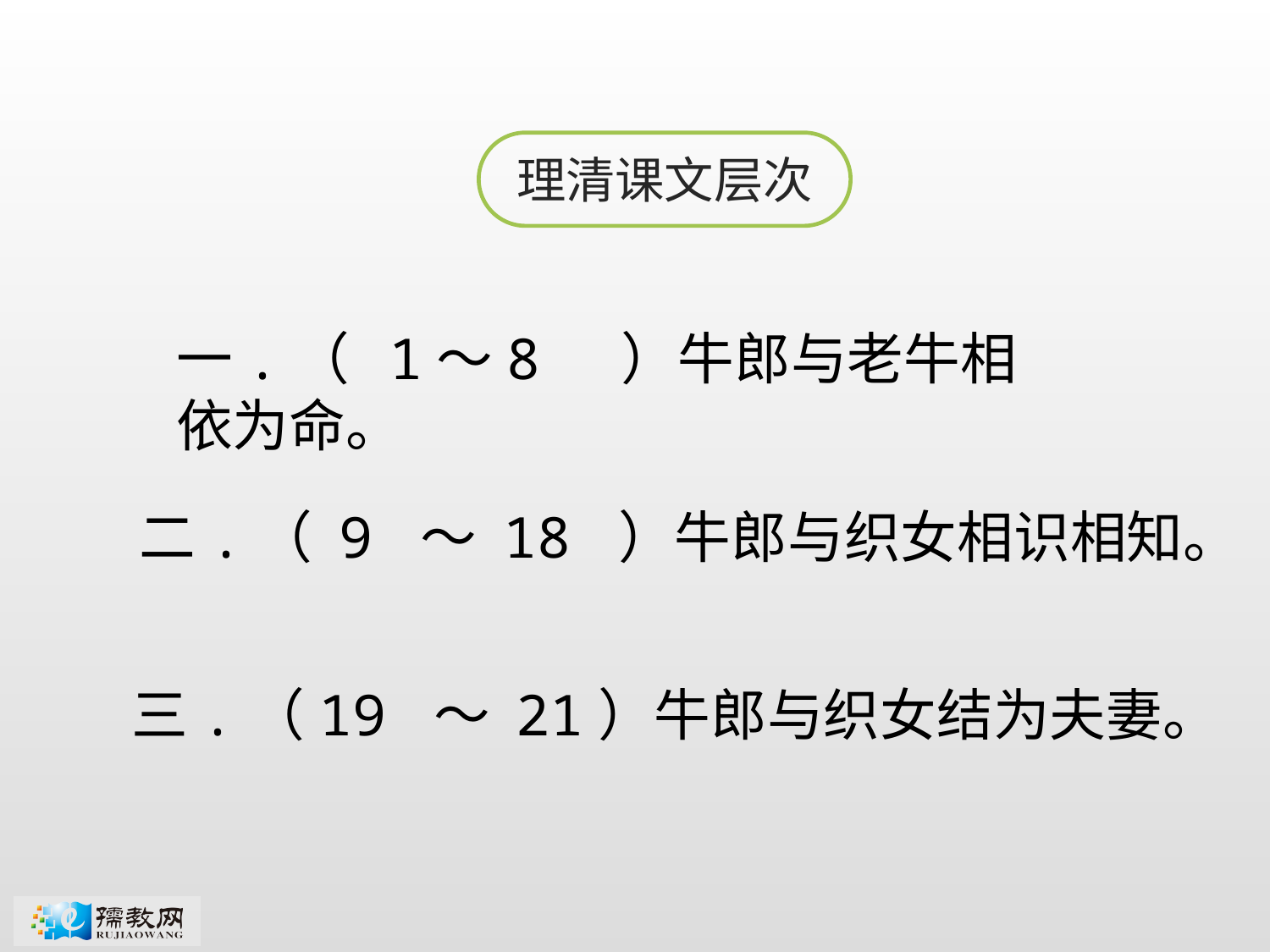

理清课文层次
一.（  1～8  ）牛郎与老牛相依为命。

二.（ 9 ～ 18 ）牛郎与织女相识相知。
三.（19 ～ 21）牛郎与织女结为夫妻。